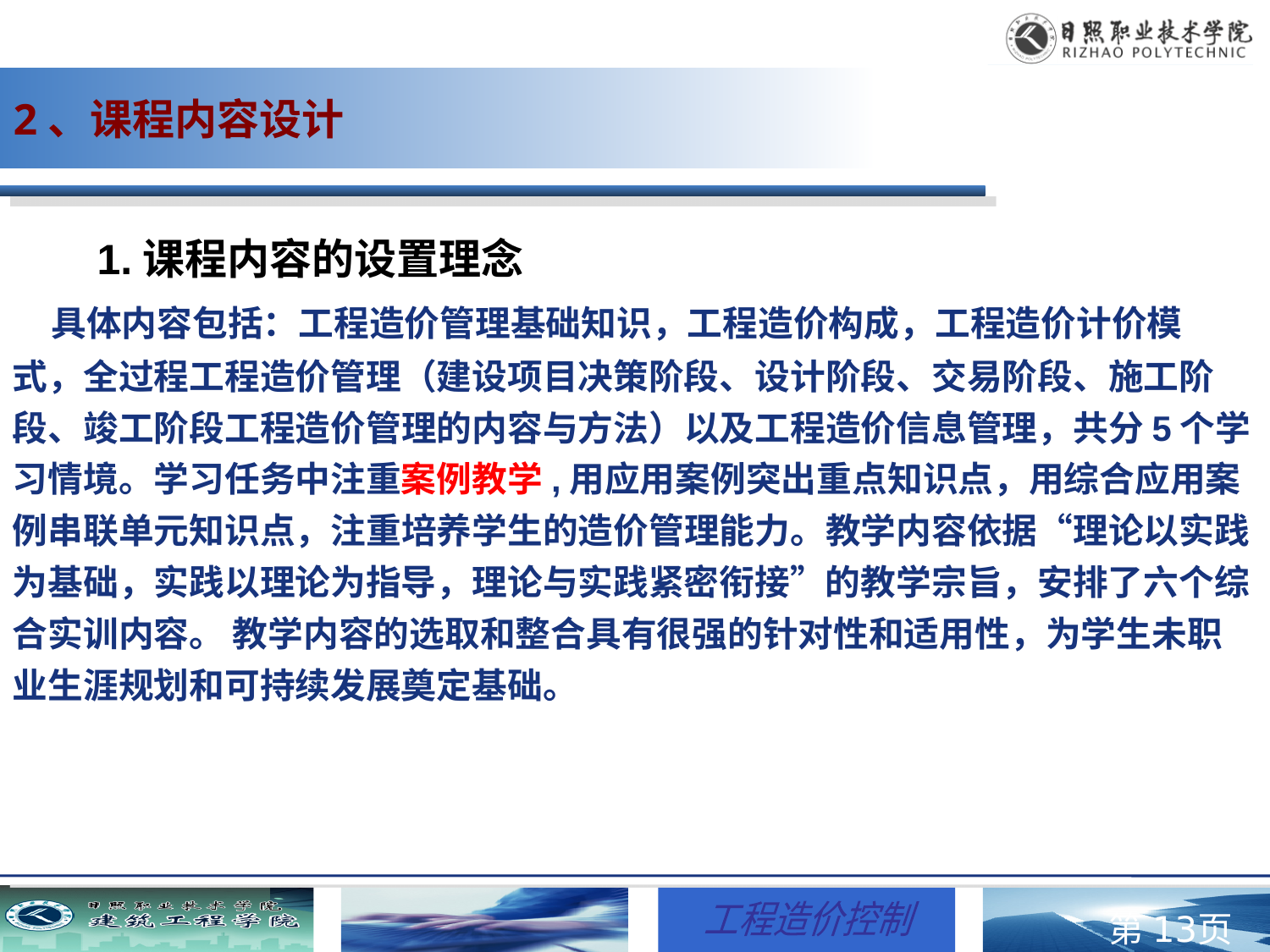

2、课程内容设计
    1.课程内容的设置理念
   具体内容包括：工程造价管理基础知识，工程造价构成，工程造价计价模
式，全过程工程造价管理（建设项目决策阶段、设计阶段、交易阶段、施工阶
段、竣工阶段工程造价管理的内容与方法）以及工程造价信息管理，共分5个学
习情境。学习任务中注重案例教学,用应用案例突出重点知识点，用综合应用案
例串联单元知识点，注重培养学生的造价管理能力。教学内容依据“理论以实践
为基础，实践以理论为指导，理论与实践紧密衔接”的教学宗旨，安排了六个综
合实训内容。 教学内容的选取和整合具有很强的针对性和适用性，为学生未职
业生涯规划和可持续发展奠定基础。
第13页